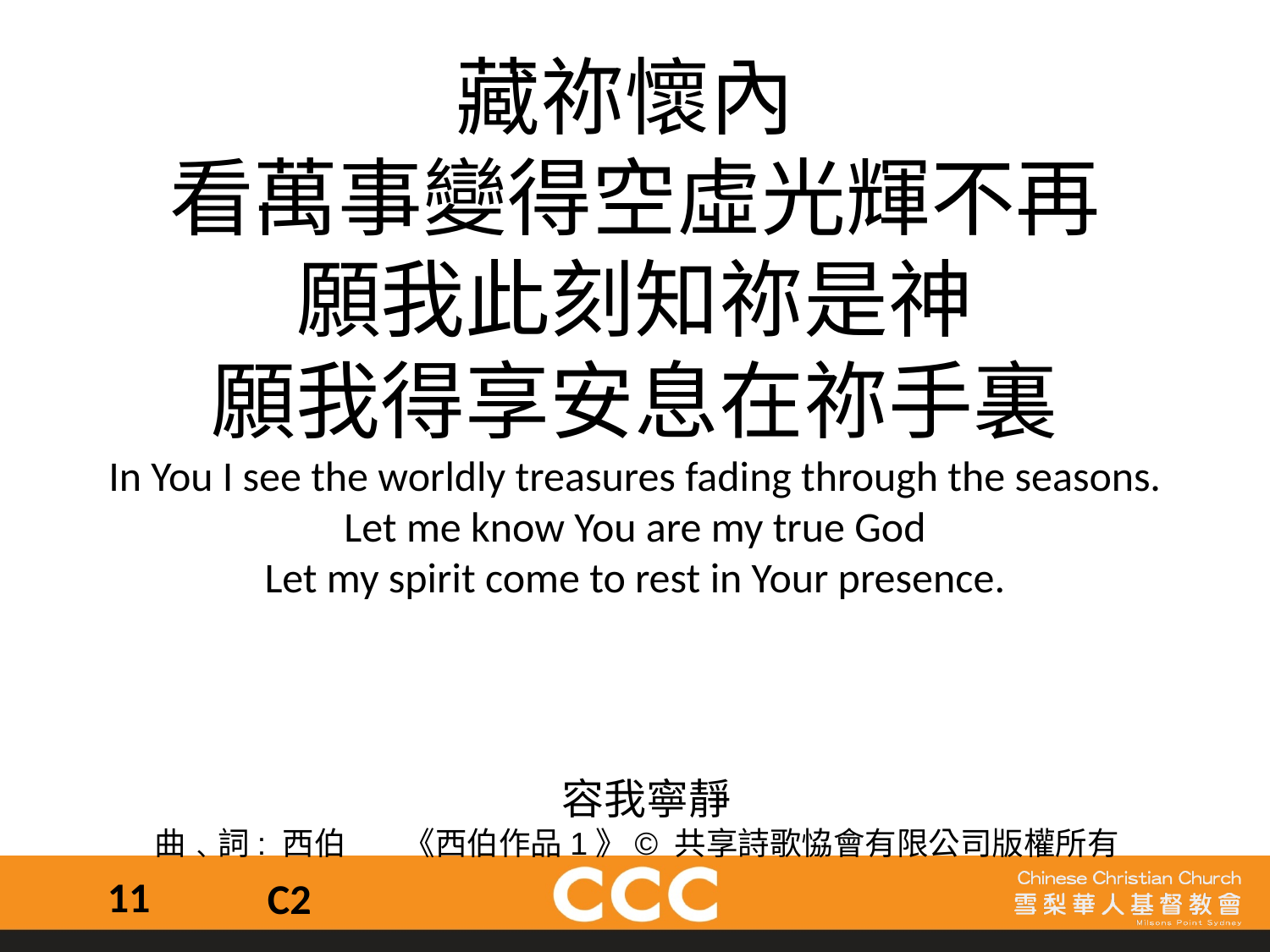

藏祢懷內
看萬事變得空虛光輝不再
願我此刻知祢是神
願我得享安息在祢手裏
In You I see the worldly treasures fading through the seasons.
Let me know You are my true God
Let my spirit come to rest in Your presence.
 容我寧靜
曲﹑詞: 西伯        《西伯作品1》© 共享詩歌恊會有限公司版權所有
11
C2